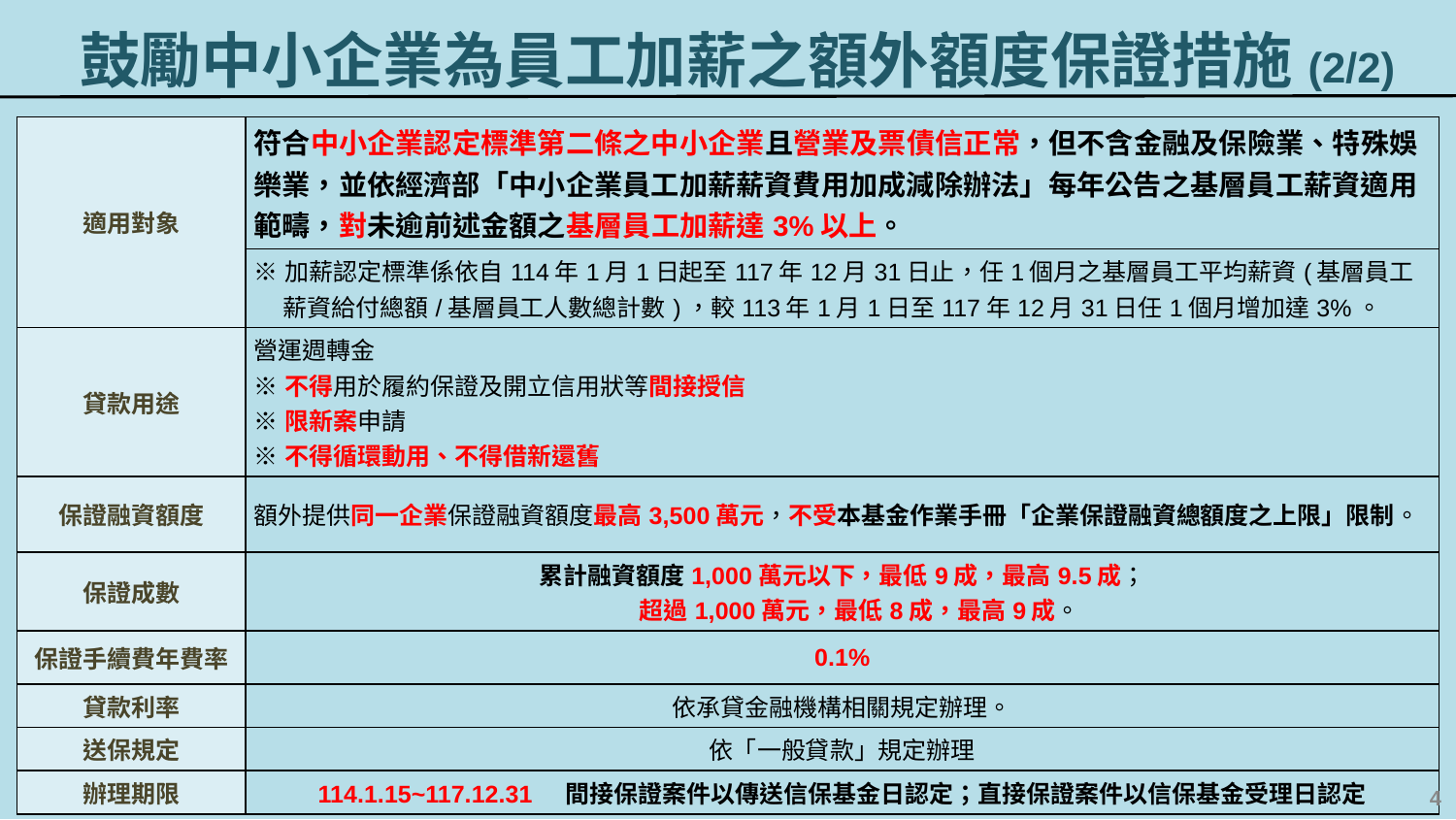

鼓勵中小企業為員工加薪之額外額度保證措施(2/2)

| 適用對象 | 符合中小企業認定標準第二條之中小企業且營業及票債信正常，但不含金融及保險業、特殊娛樂業，並依經濟部「中小企業員工加薪薪資費用加成減除辦法」每年公告之基層員工薪資適用範疇，對未逾前述金額之基層員工加薪達3%以上。 |
| --- | --- |
|  | ※加薪認定標準係依自114年1月1日起至117年12月31日止，任1個月之基層員工平均薪資(基層員工薪資給付總額/基層員工人數總計數)，較113年1月1日至117年12月31日任1個月增加達3%。 |
| 貸款用途 | 營運週轉金 ※不得用於履約保證及開立信用狀等間接授信 ※限新案申請 ※不得循環動用、不得借新還舊 |
| 保證融資額度 | 額外提供同一企業保證融資額度最高3,500萬元，不受本基金作業手冊「企業保證融資總額度之上限」限制。 |
| 保證成數 | 累計融資額度1,000萬元以下，最低9成，最高9.5成； 超過1,000萬元，最低8成，最高9成。 |
| 保證手續費年費率 | 0.1% |
| 貸款利率 | 依承貸金融機構相關規定辦理。 |
| 送保規定 | 依「一般貸款」規定辦理 |
| 辦理期限 | 114.1.15~117.12.31 間接保證案件以傳送信保基金日認定；直接保證案件以信保基金受理日認定 |
4